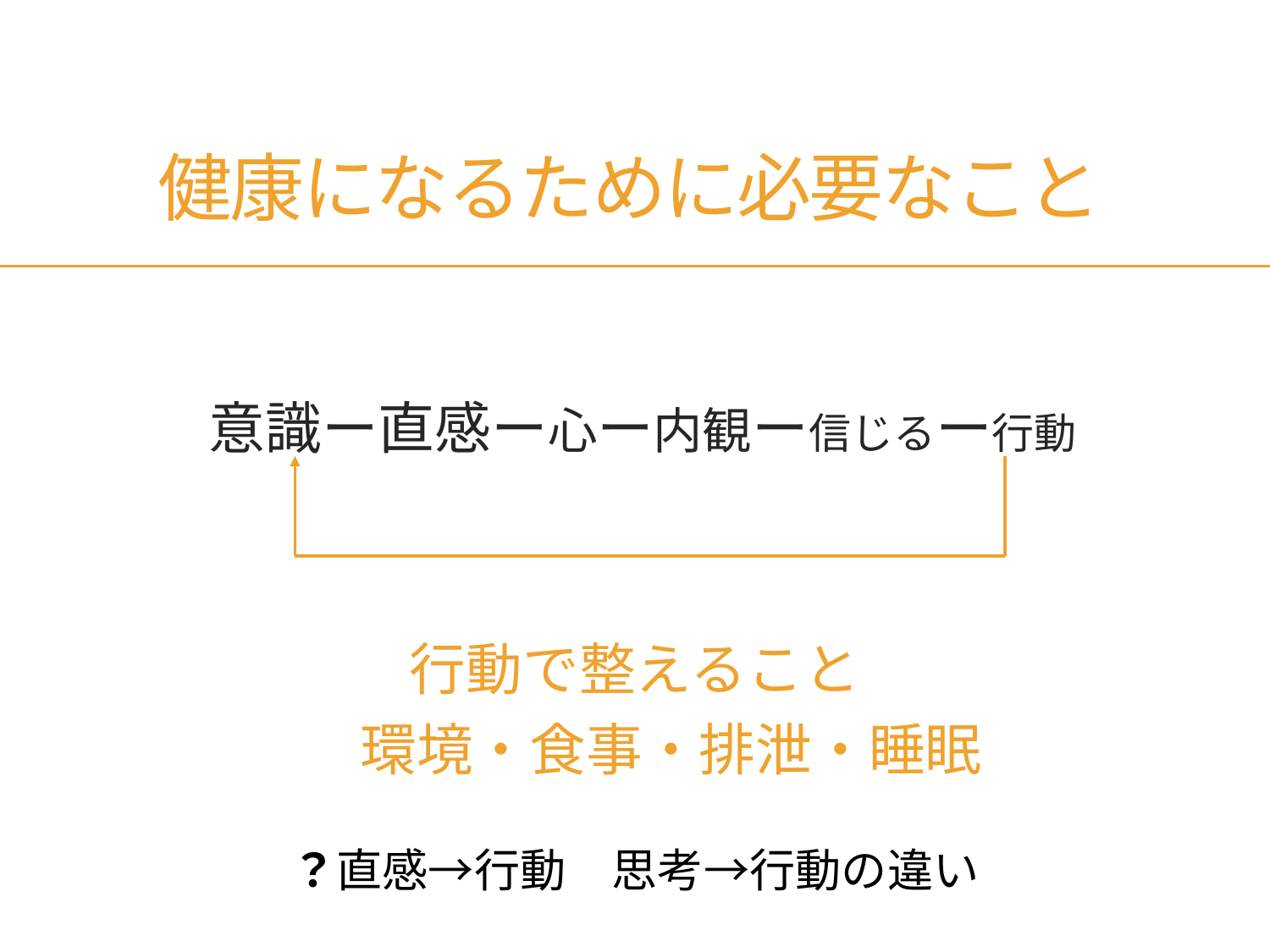

# 健康になるために必要なこと

意識ー直感ー心ー内観ー信じるー行動

行動で整えること
　環境・食事・排泄・睡眠

？直感→行動　思考→行動の違い